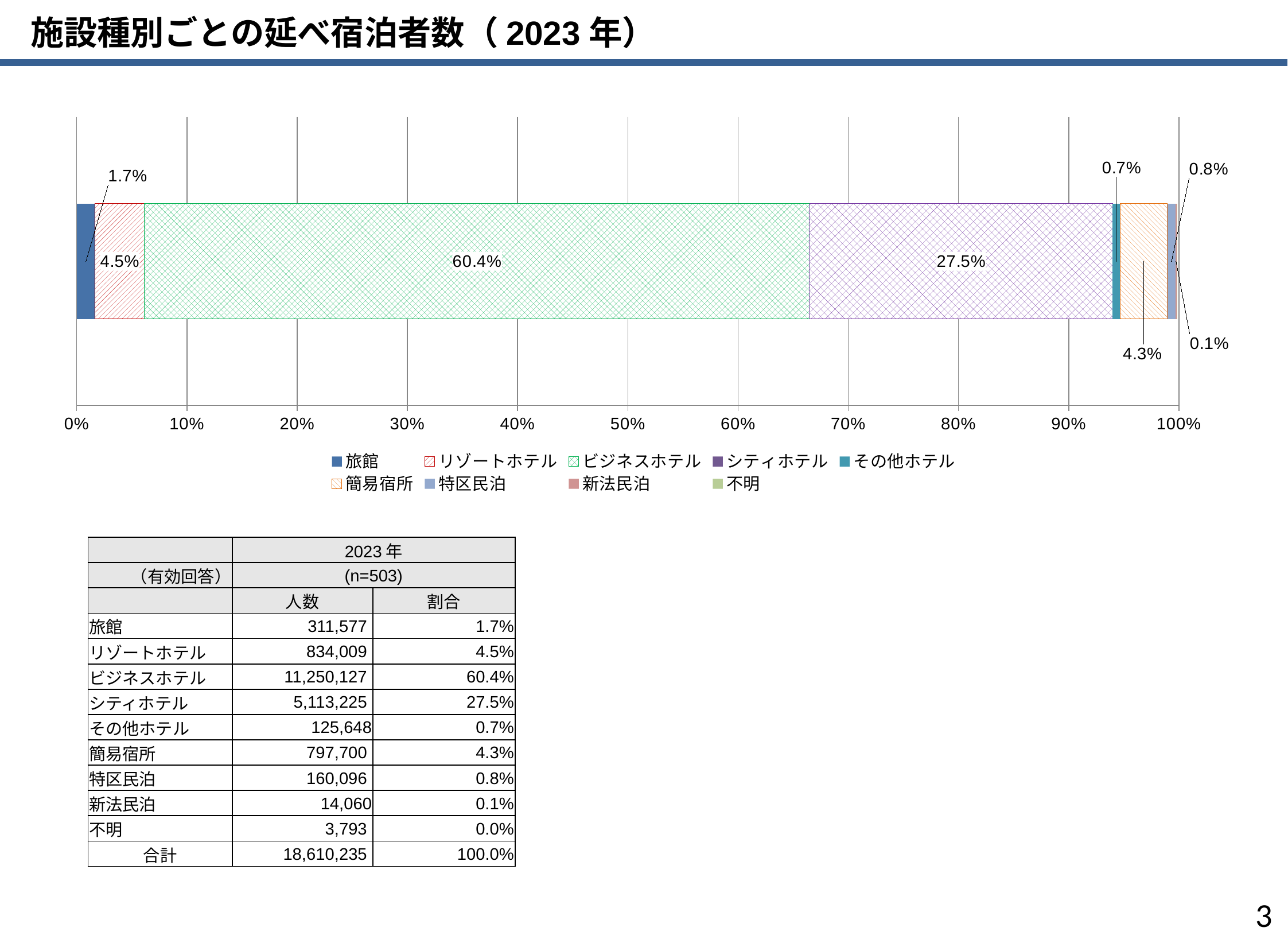

施設種別ごとの延べ宿泊者数（2023年）

### Chart

| Category | 旅館 | リゾートホテル | ビジネスホテル | シティホテル | その他ホテル | 簡易宿所 | 特区民泊 | 新法民泊 | 不明 |
|---|---|---|---|---|---|---|---|---|---|
|  | 2023年 |  |
| --- | --- | --- |
| （有効回答） | (n=503) |  |
|  | 人数 | 割合 |
| 旅館 | 311,577 | 1.7% |
| リゾートホテル | 834,009 | 4.5% |
| ビジネスホテル | 11,250,127 | 60.4% |
| シティホテル | 5,113,225 | 27.5% |
| その他ホテル | 125,648 | 0.7% |
| 簡易宿所 | 797,700 | 4.3% |
| 特区民泊 | 160,096 | 0.8% |
| 新法民泊 | 14,060 | 0.1% |
| 不明 | 3,793 | 0.0% |
| 合計 | 18,610,235 | 100.0% |
3